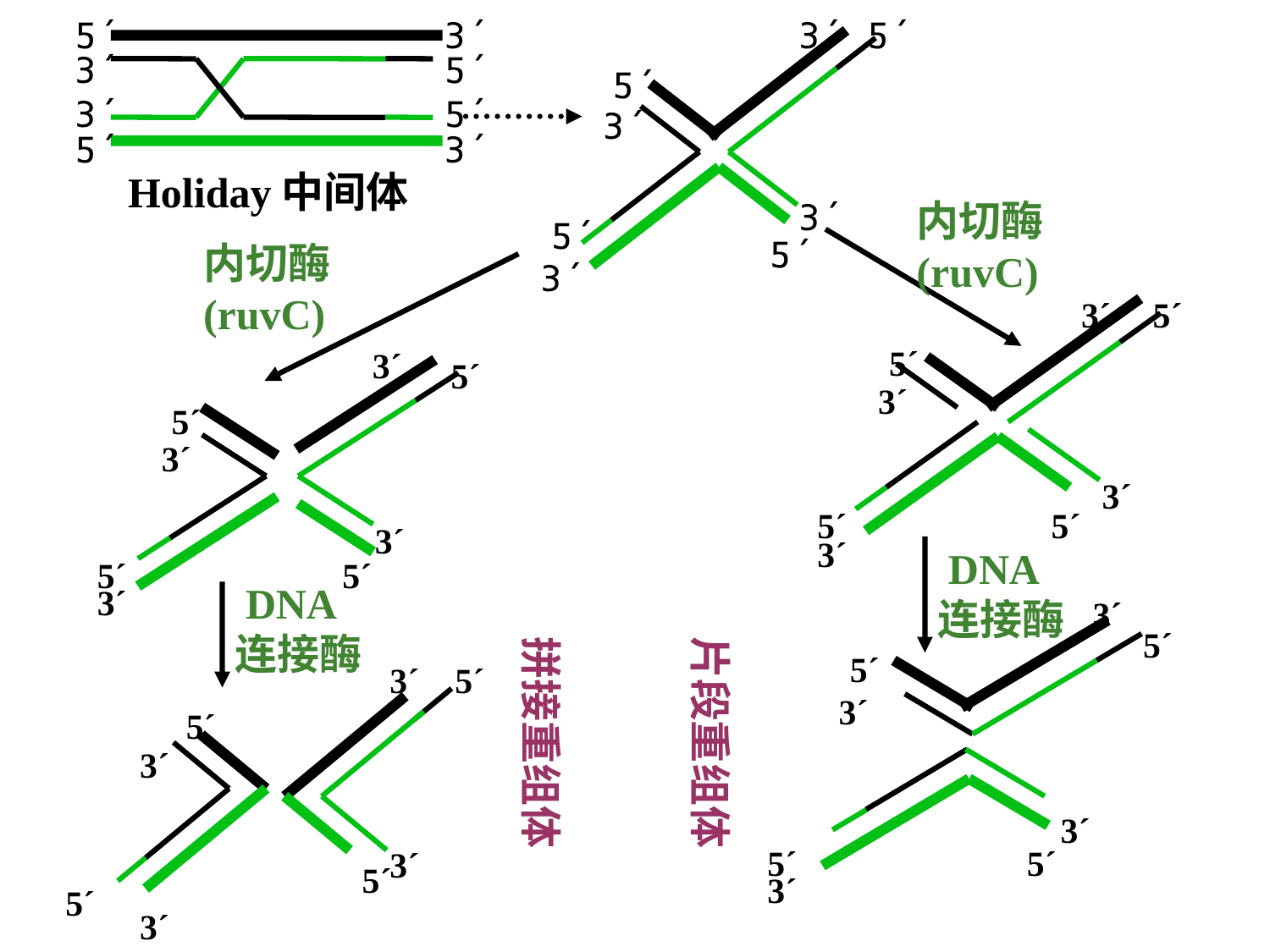

5´
3´

3´
5´
3´
5´
5´
3´
Holiday中间体
3´
5´

5´

3´

3´

5´
5´
3´

内切酶
(ruvC)

内切酶
(ruvC)

3´
5´

5´

3´

3´

5´
5´
3´
3´
5´

5´

3´

3´

5´
5´
3´
 DNA
连接酶

 DNA
连接酶

3´
5´

5´

3´

3´

5´
5´
3´
拼接重组体
片段重组体
3´
5´

5´

3´

3´
5´

5´
3´